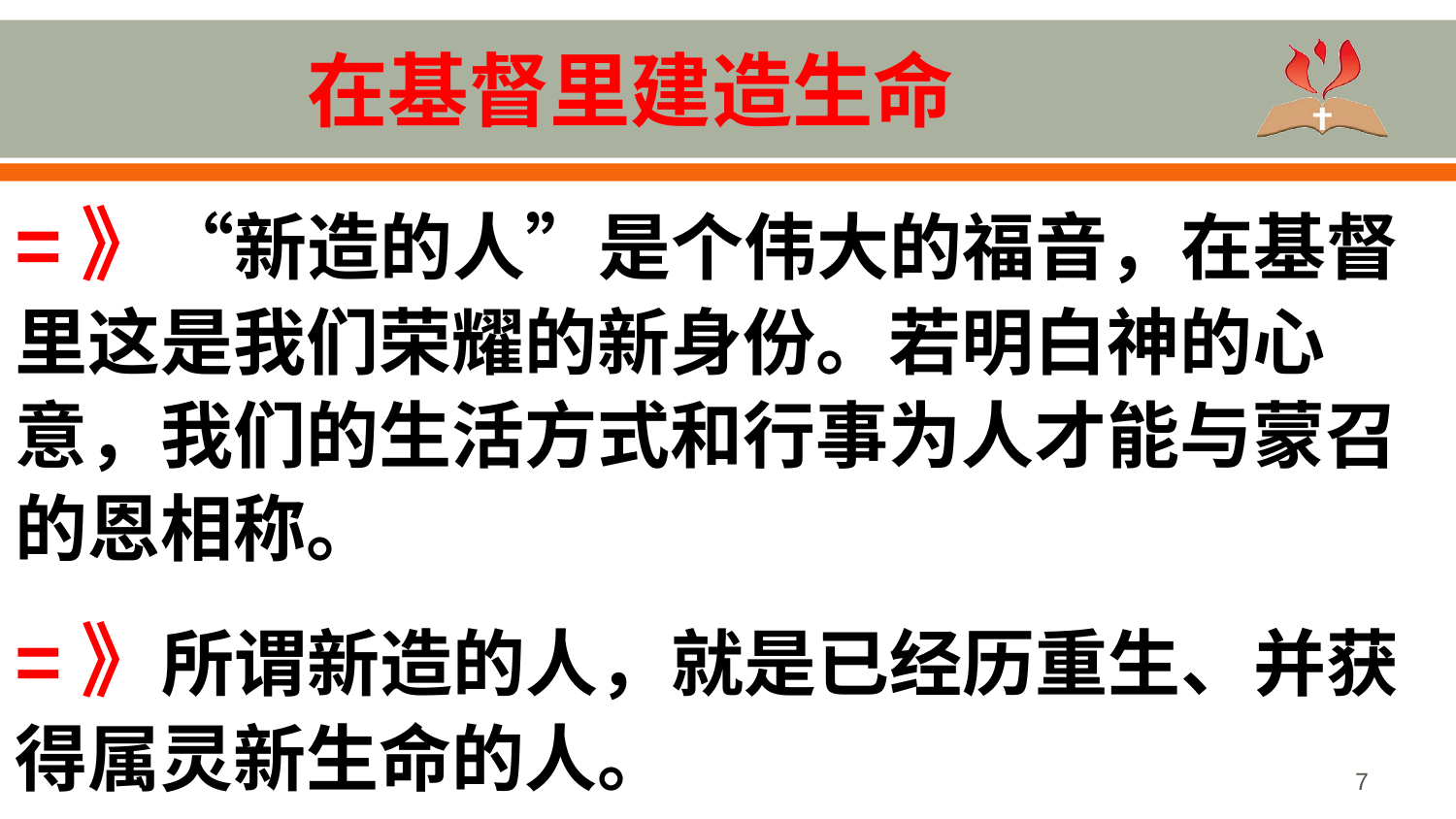

# 在基督里建造生命
=》“新造的人”是个伟大的福音，在基督里这是我们荣耀的新身份。若明白神的心意，我们的生活方式和行事为人才能与蒙召的恩相称。
=》所谓新造的人，就是已经历重生、并获得属灵新生命的人。

7